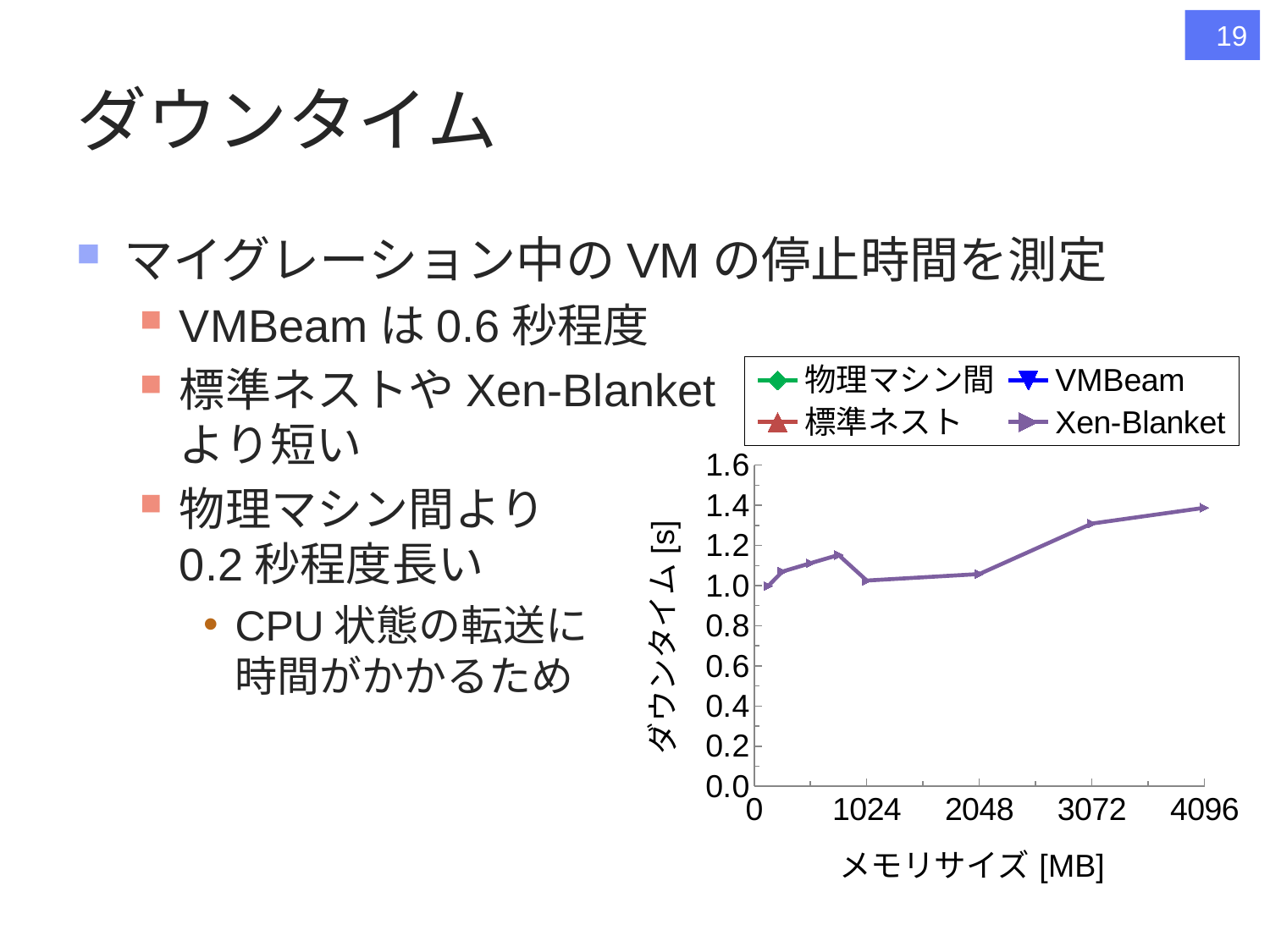

19
# ダウンタイム
マイグレーション中のVMの停止時間を測定
VMBeamは0.6秒程度
標準ネストやXen-Blanket
より短い
物理マシン間より
0.2秒程度長い
CPU状態の転送に
時間がかかるため

### Chart

| Category |  |  |  |  |
|---|---|---|---|---|